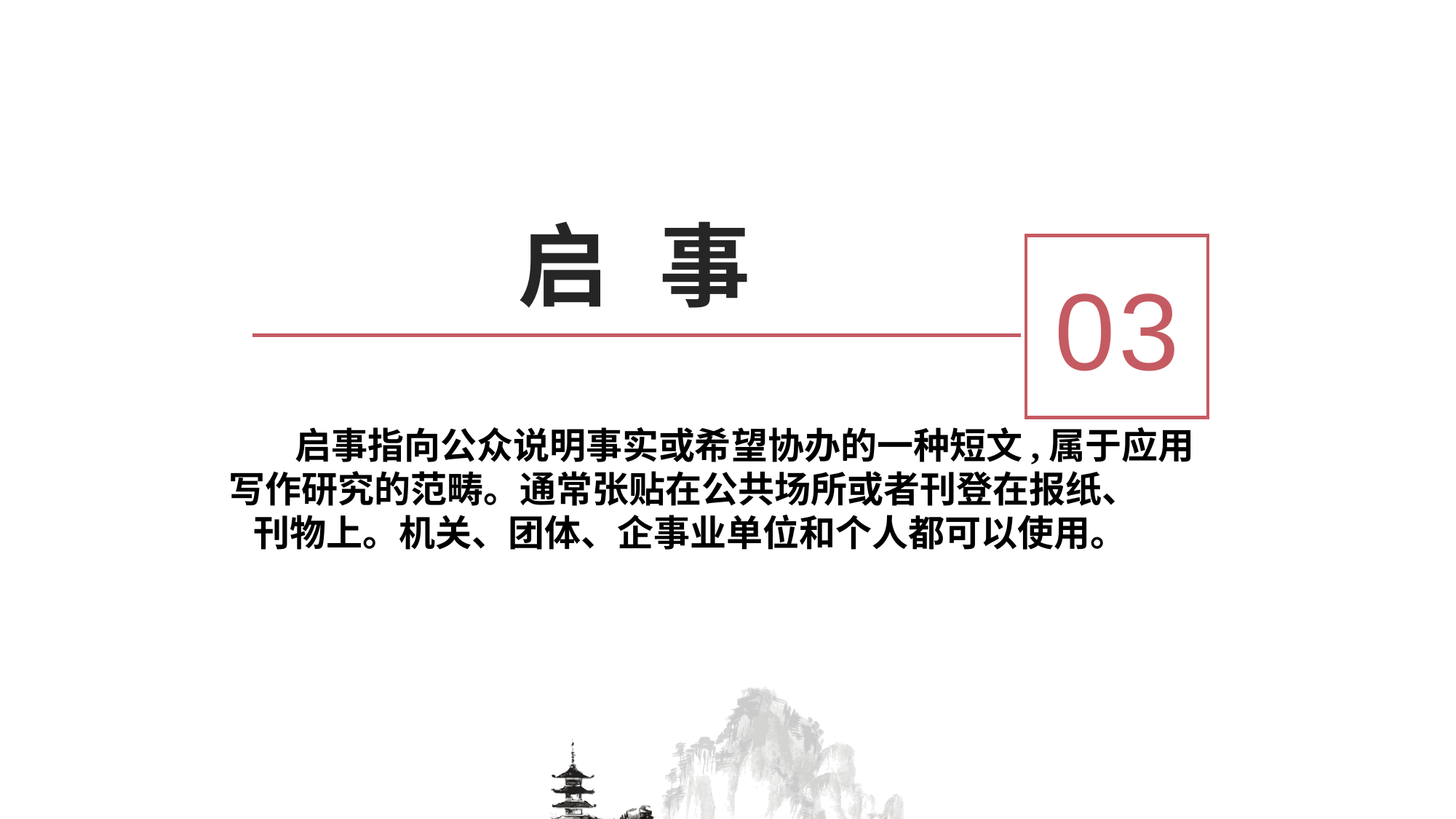

# 启  事
03
       启事指向公众说明事实或希望协办的一种短文,属于应用
写作研究的范畴。通常张贴在公共场所或者刊登在报纸、
  刊物上。机关、团体、企事业单位和个人都可以使用。